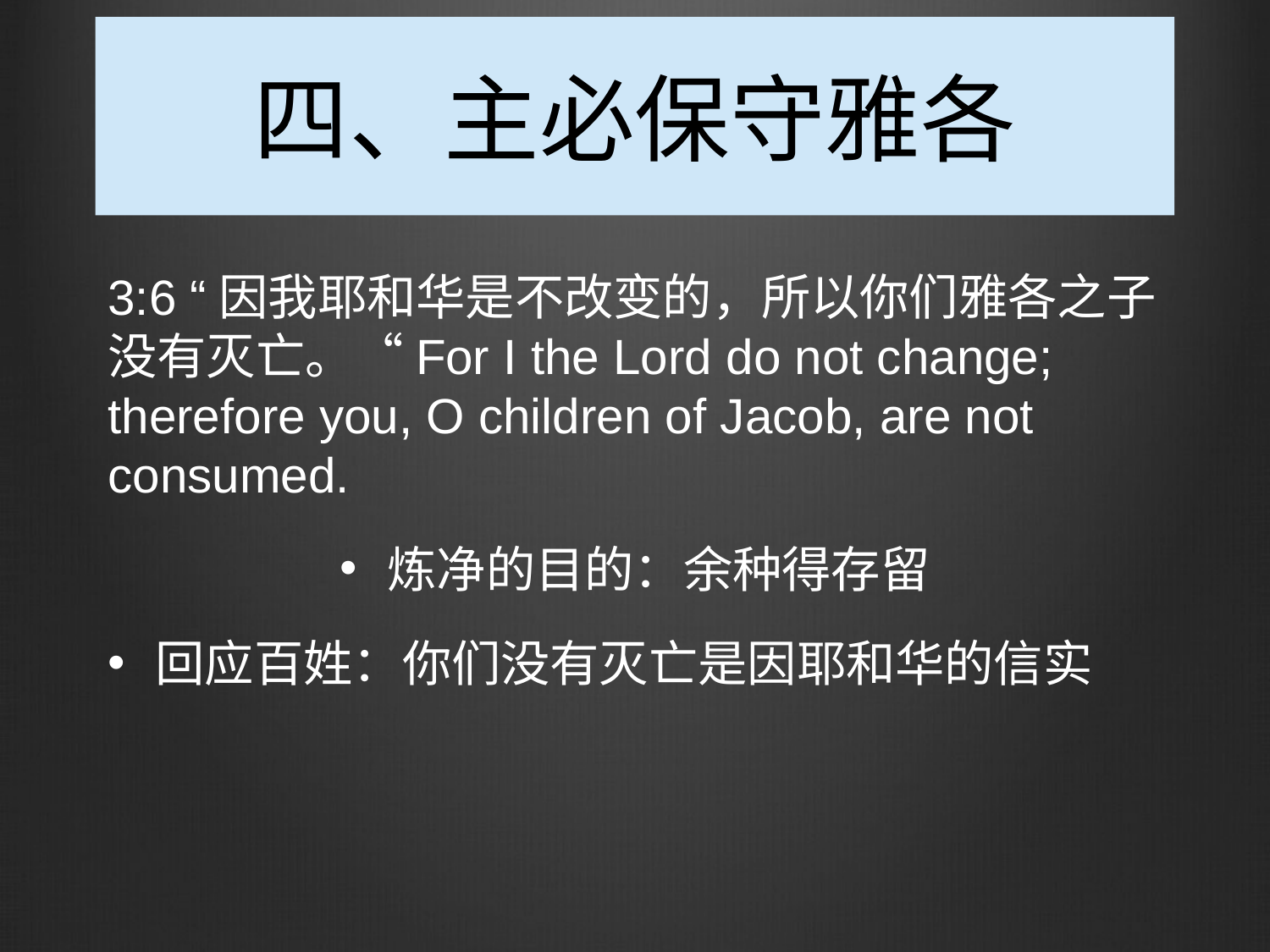

# 四、主必保守雅各
3:6 “因我耶和华是不改变的，所以你们雅各之子没有灭亡。“For I the Lord do not change; therefore you, O children of Jacob, are not consumed.
炼净的目的：余种得存留
回应百姓：你们没有灭亡是因耶和华的信实